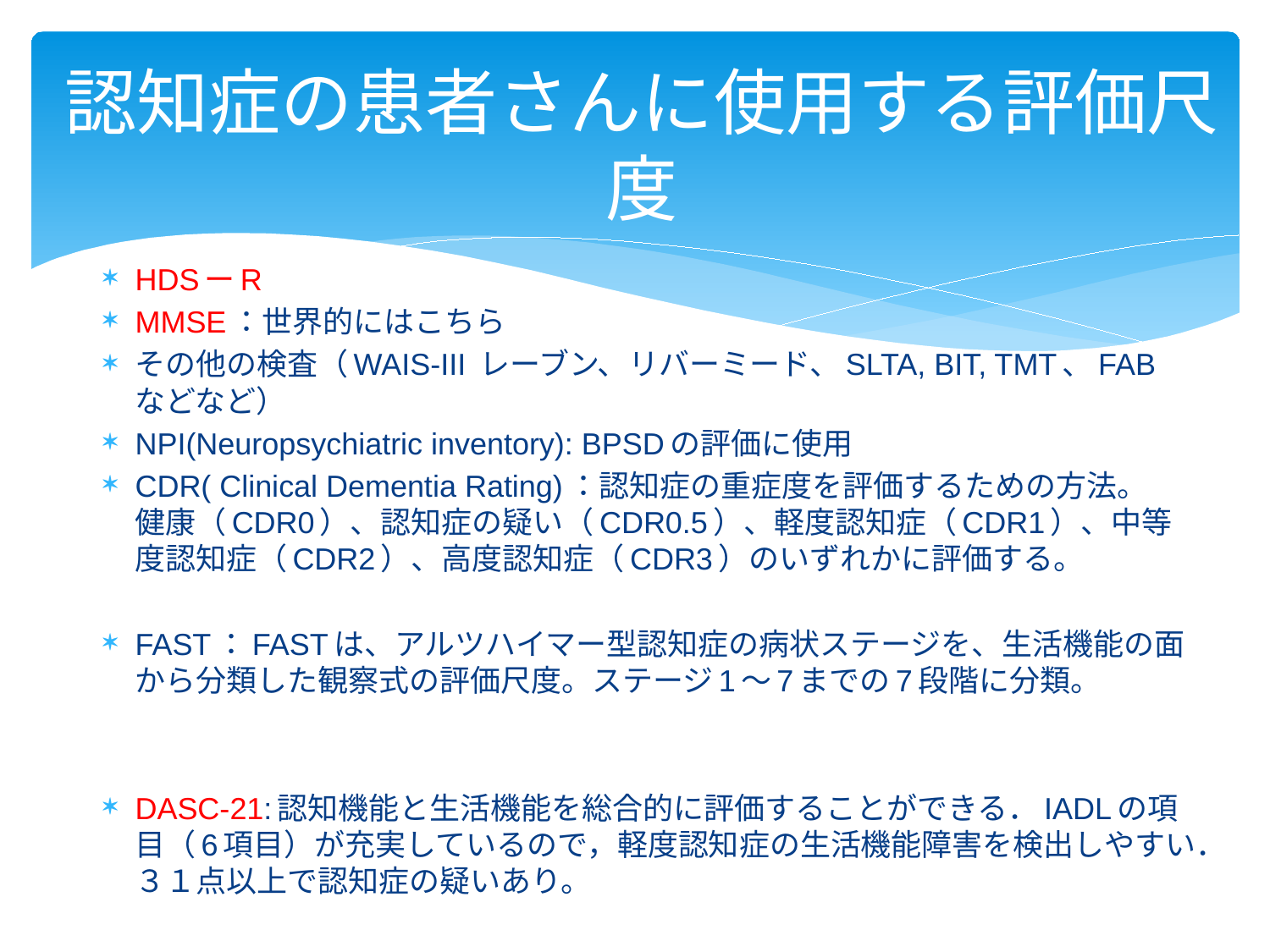

# 認知症の患者さんに使用する評価尺度
HDSーR
MMSE：世界的にはこちら
その他の検査（WAIS-III レーブン、リバーミード、SLTA, BIT, TMT、FAB などなど）
NPI(Neuropsychiatric inventory): BPSDの評価に使用
CDR( Clinical Dementia Rating)：認知症の重症度を評価するための方法。　健康（CDR0）、認知症の疑い（CDR0.5）、軽度認知症（CDR1）、中等度認知症（CDR2）、高度認知症（CDR3）のいずれかに評価する。

FAST：FASTは、アルツハイマー型認知症の病状ステージを、生活機能の面から分類した観察式の評価尺度。ステージ1～7までの7段階に分類。

DASC-21:認知機能と生活機能を総合的に評価することができる．IADLの項目（6項目）が充実しているので，軽度認知症の生活機能障害を検出しやすい．３１点以上で認知症の疑いあり。